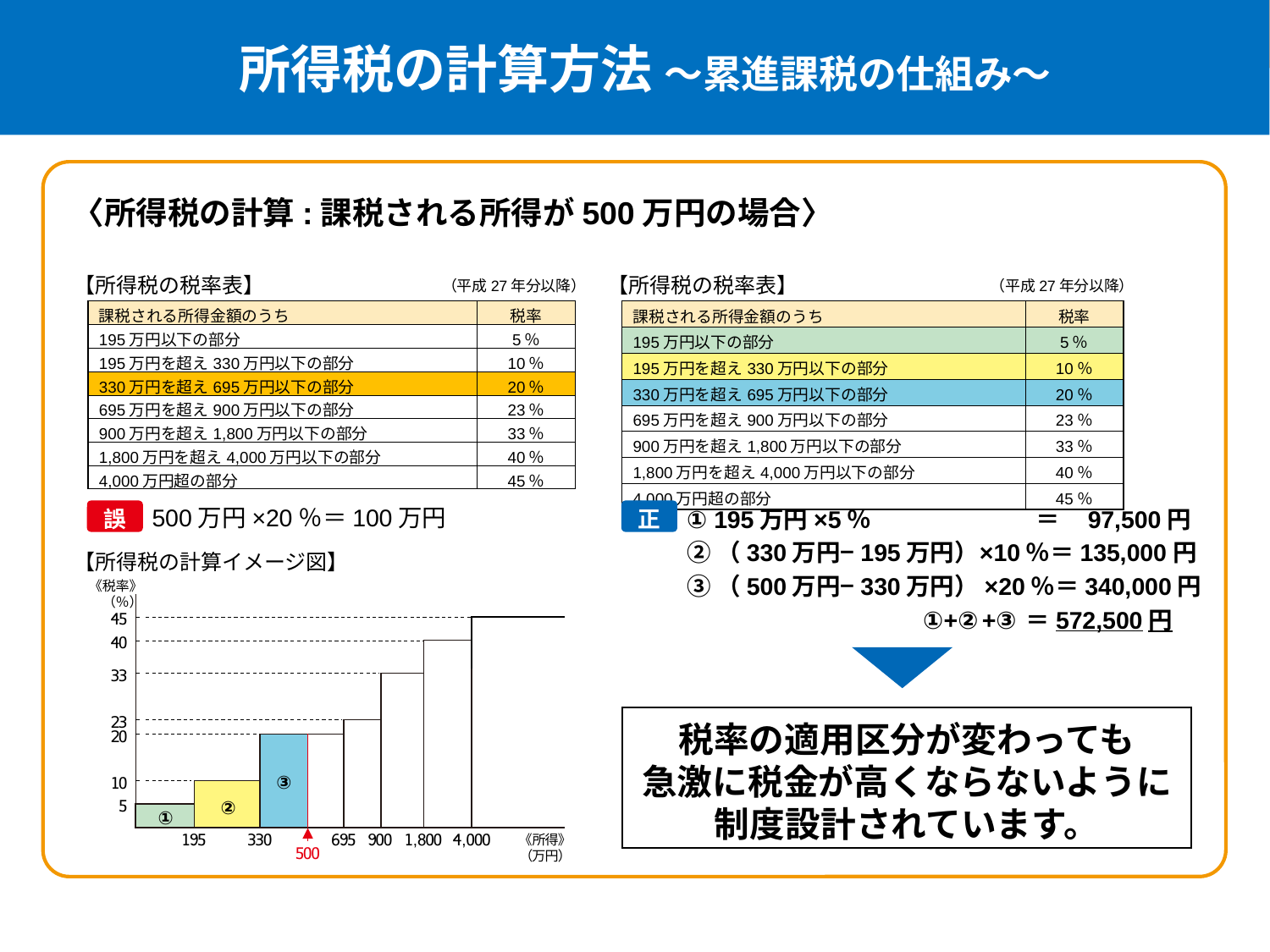

# 所得税の計算方法 ～累進課税の仕組み～
2

〈所得税の計算:課税される所得が500万円の場合〉
【所得税の税率表】
（平成27年分以降）
【所得税の税率表】
（平成27年分以降）
| 課税される所得金額のうち | 税率 |
| --- | --- |
| 195万円以下の部分 | 5％ |
| 195万円を超え330万円以下の部分 | 10％ |
| 330万円を超え695万円以下の部分 | 20％ |
| 695万円を超え900万円以下の部分 | 23％ |
| 900万円を超え1,800万円以下の部分 | 33％ |
| 1,800万円を超え4,000万円以下の部分 | 40％ |
| 4,000万円超の部分 | 45％ |
| 課税される所得金額のうち | 税率 |
| --- | --- |
| 195万円以下の部分 | 5％ |
| 195万円を超え330万円以下の部分 | 10％ |
| 330万円を超え695万円以下の部分 | 20％ |
| 695万円を超え900万円以下の部分 | 23％ |
| 900万円を超え1,800万円以下の部分 | 33％ |
| 1,800万円を超え4,000万円以下の部分 | 40％ |
| 4,000万円超の部分 | 45％ |

誤

正
500万円×20％＝100万円
① 195万円×5％	＝	97,500円
②（330万円−195万円） ×10％＝135,000円
③（500万円−330万円）×20％＝340,000円
①+②+③＝572,500円
【所得税の計算イメージ図】
《税率》
（％）

45

40

33

23

20

③
10

②
5
①

195
330
695
900
1,800
4,000
《所得》
（万円）
500

税率の適用区分が変わっても
急激に税金が高くならないように
制度設計されています。